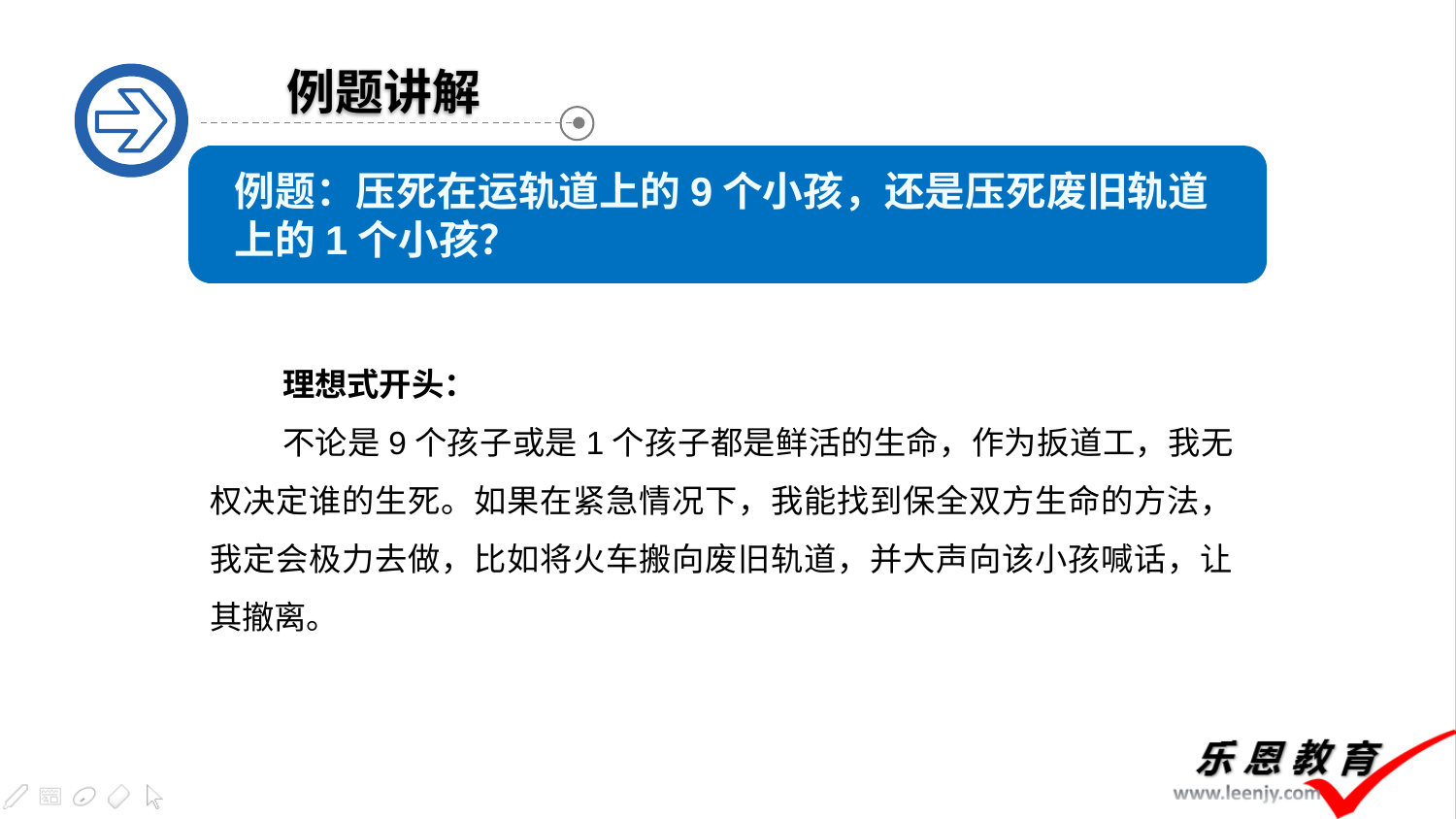

例题讲解

例题：压死在运轨道上的9个小孩，还是压死废旧轨道上的1个小孩？

理想式开头：
不论是9个孩子或是1个孩子都是鲜活的生命，作为扳道工，我无权决定谁的生死。如果在紧急情况下，我能找到保全双方生命的方法，我定会极力去做，比如将火车搬向废旧轨道，并大声向该小孩喊话，让其撤离。